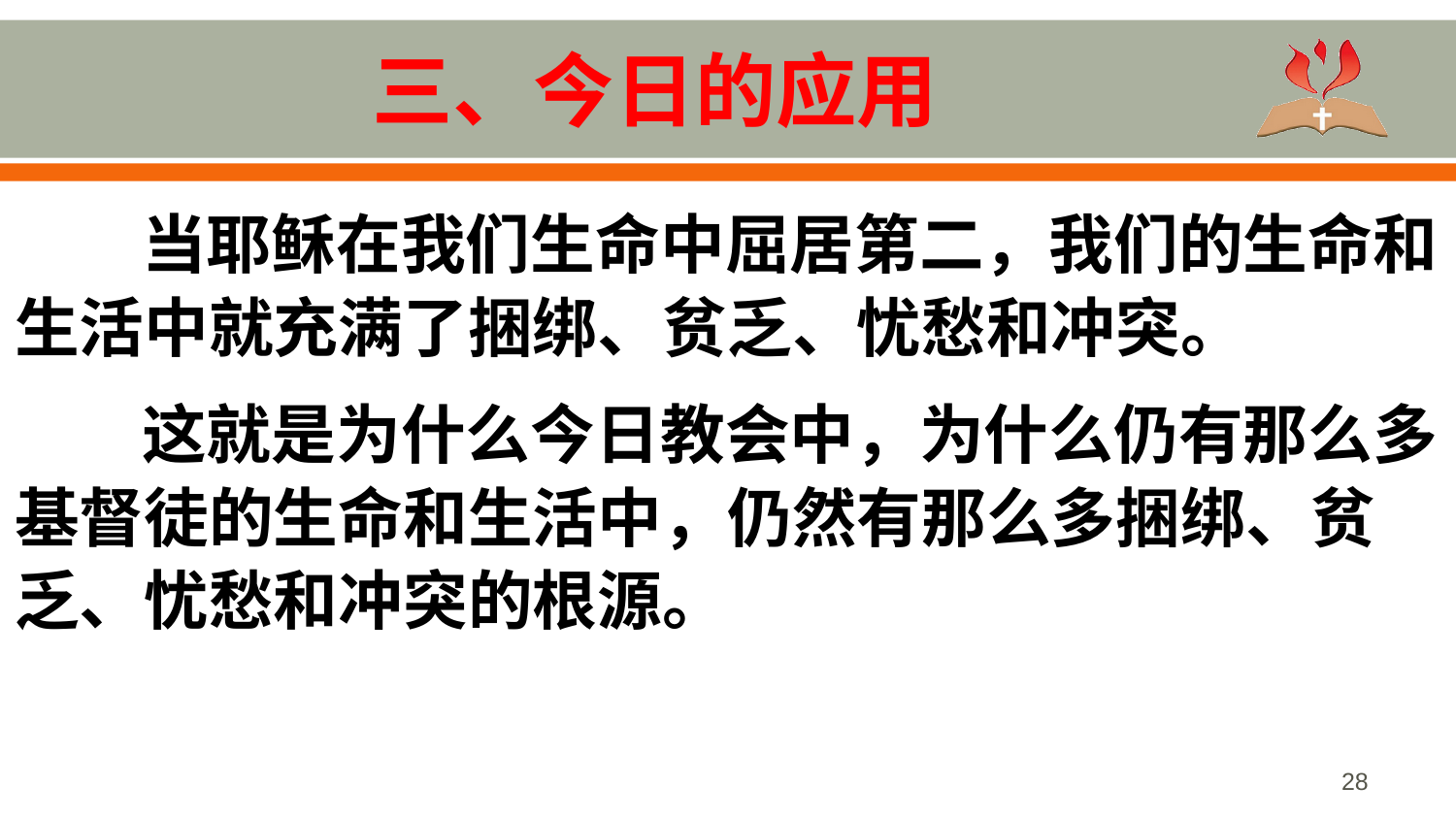

# 三、今日的应用
当耶稣在我们生命中屈居第二，我们的生命和生活中就充满了捆绑、贫乏、忧愁和冲突。
这就是为什么今日教会中，为什么仍有那么多基督徒的生命和生活中，仍然有那么多捆绑、贫乏、忧愁和冲突的根源。

28